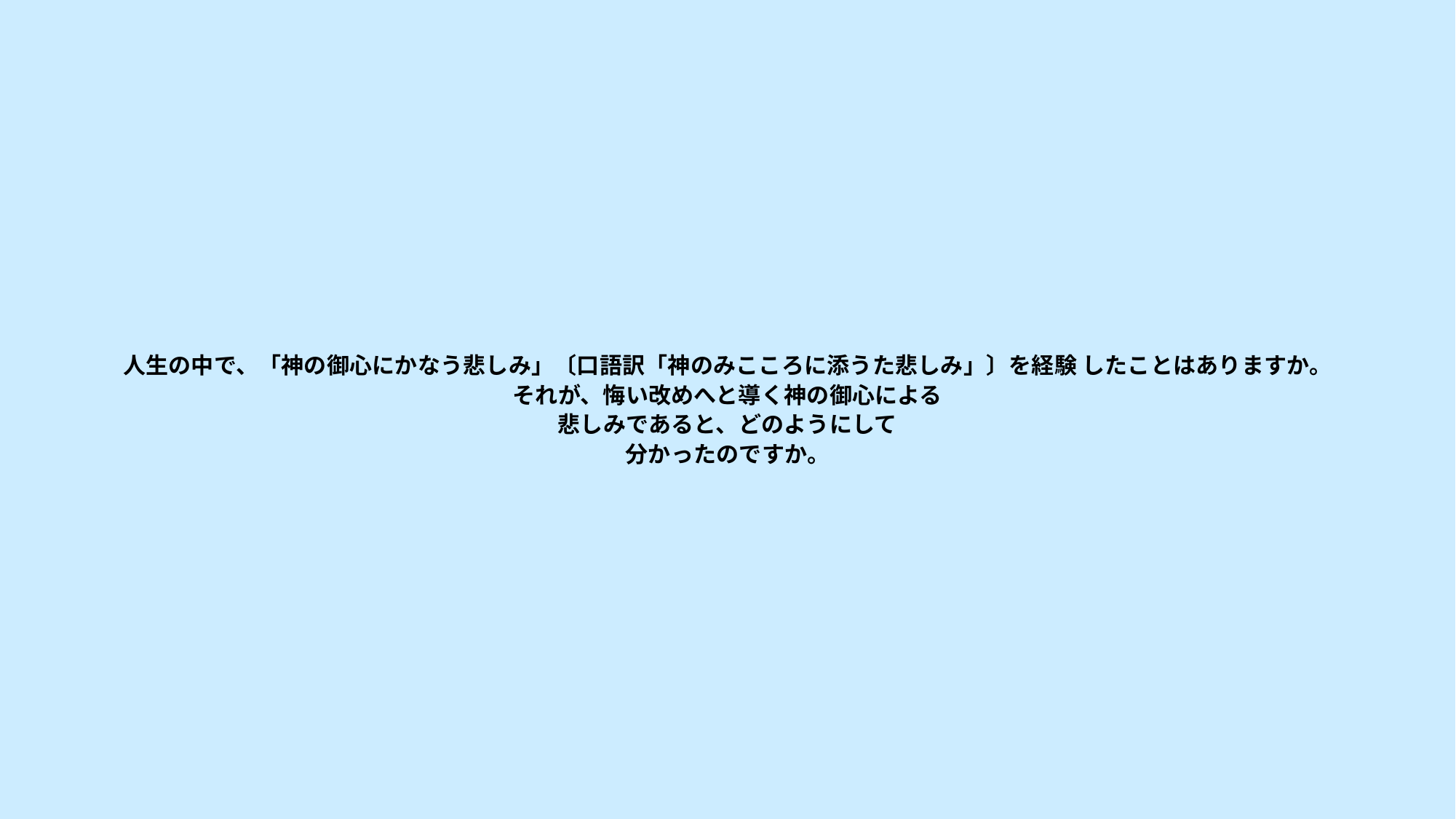

# 人生の中で、「神の御心にかなう悲しみ」〔口語訳「神のみこころに添うた悲しみ」〕を経験 したことはありますか。 それが、悔い改めへと導く神の御心による 悲しみであると、どのようにして 分かったのですか。